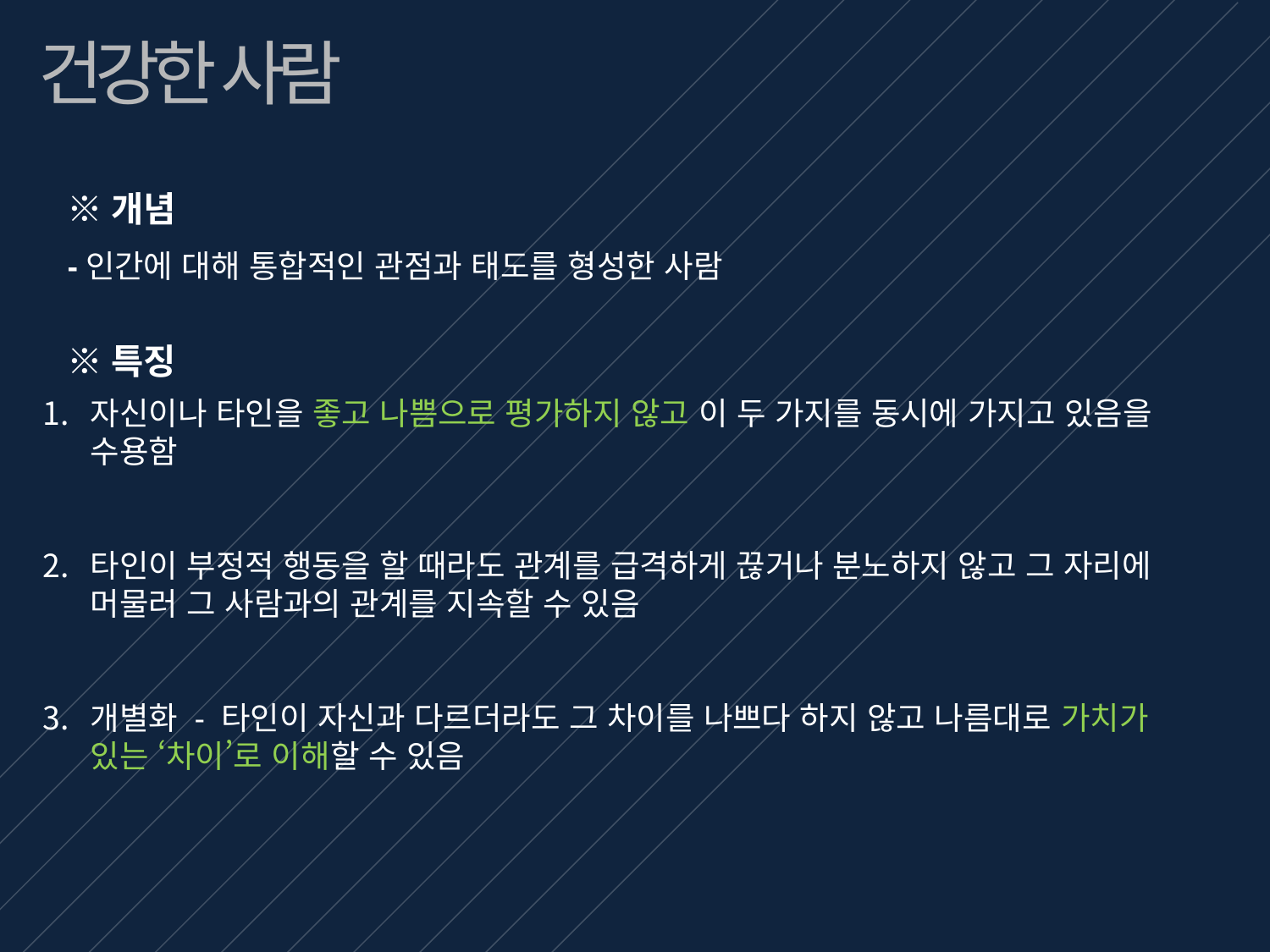

건강한 사람

※개념

-인간에 대해 통합적인 관점과 태도를 형성한 사람
※특징
자신이나 타인을 좋고 나쁨으로 평가하지 않고 이 두 가지를 동시에 가지고 있음을 수용함

타인이 부정적 행동을 할 때라도 관계를 급격하게 끊거나 분노하지 않고 그 자리에 머물러 그 사람과의 관계를 지속할 수 있음

개별화 - 타인이 자신과 다르더라도 그 차이를 나쁘다 하지 않고 나름대로 가치가 있는 ‘차이’로 이해할 수 있음